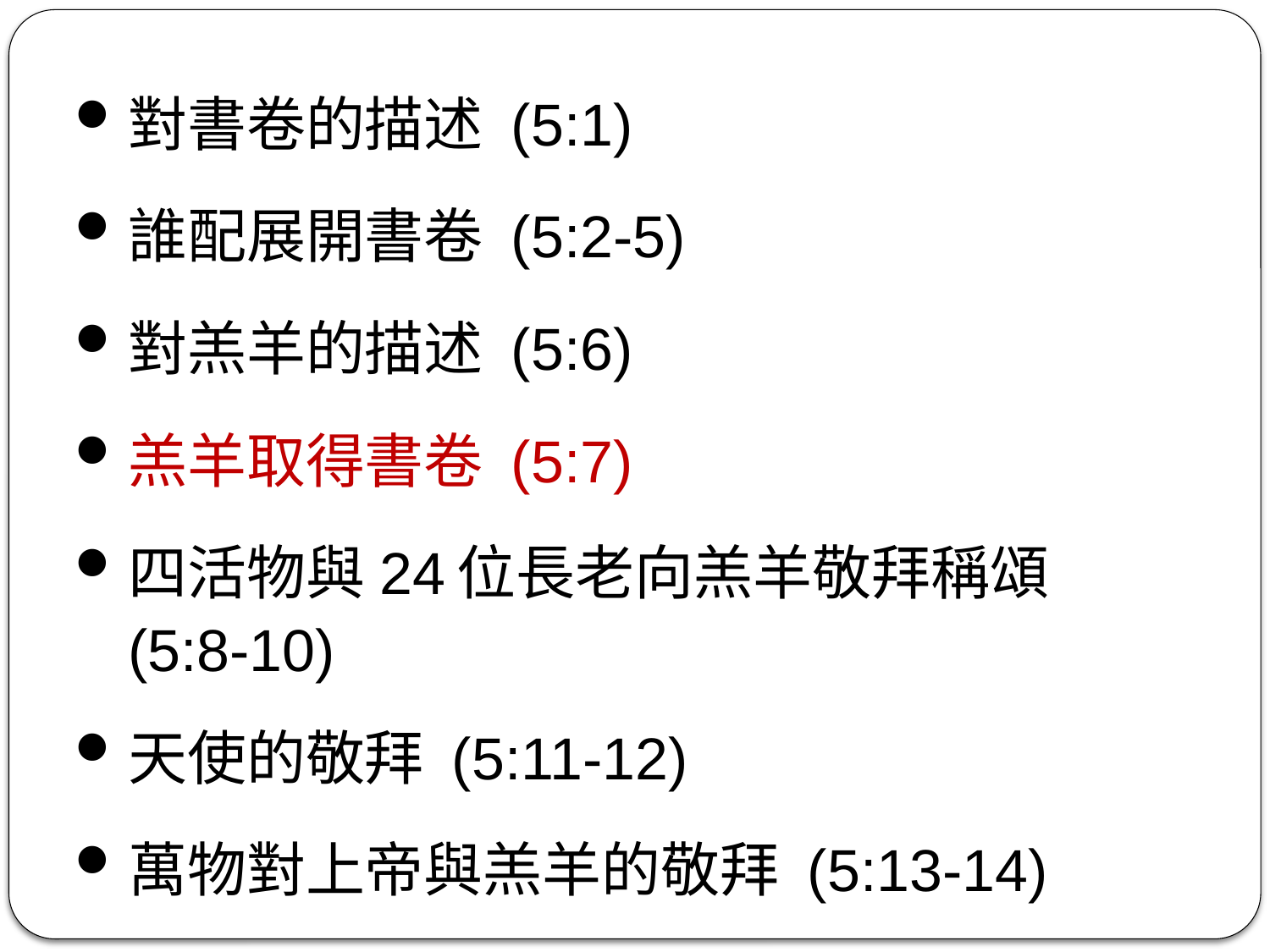

對書卷的描述 (5:1)
誰配展開書卷 (5:2-5)
對羔羊的描述 (5:6)
羔羊取得書卷 (5:7)
四活物與24位長老向羔羊敬拜稱頌 (5:8-10)
天使的敬拜 (5:11-12)
萬物對上帝與羔羊的敬拜 (5:13-14)